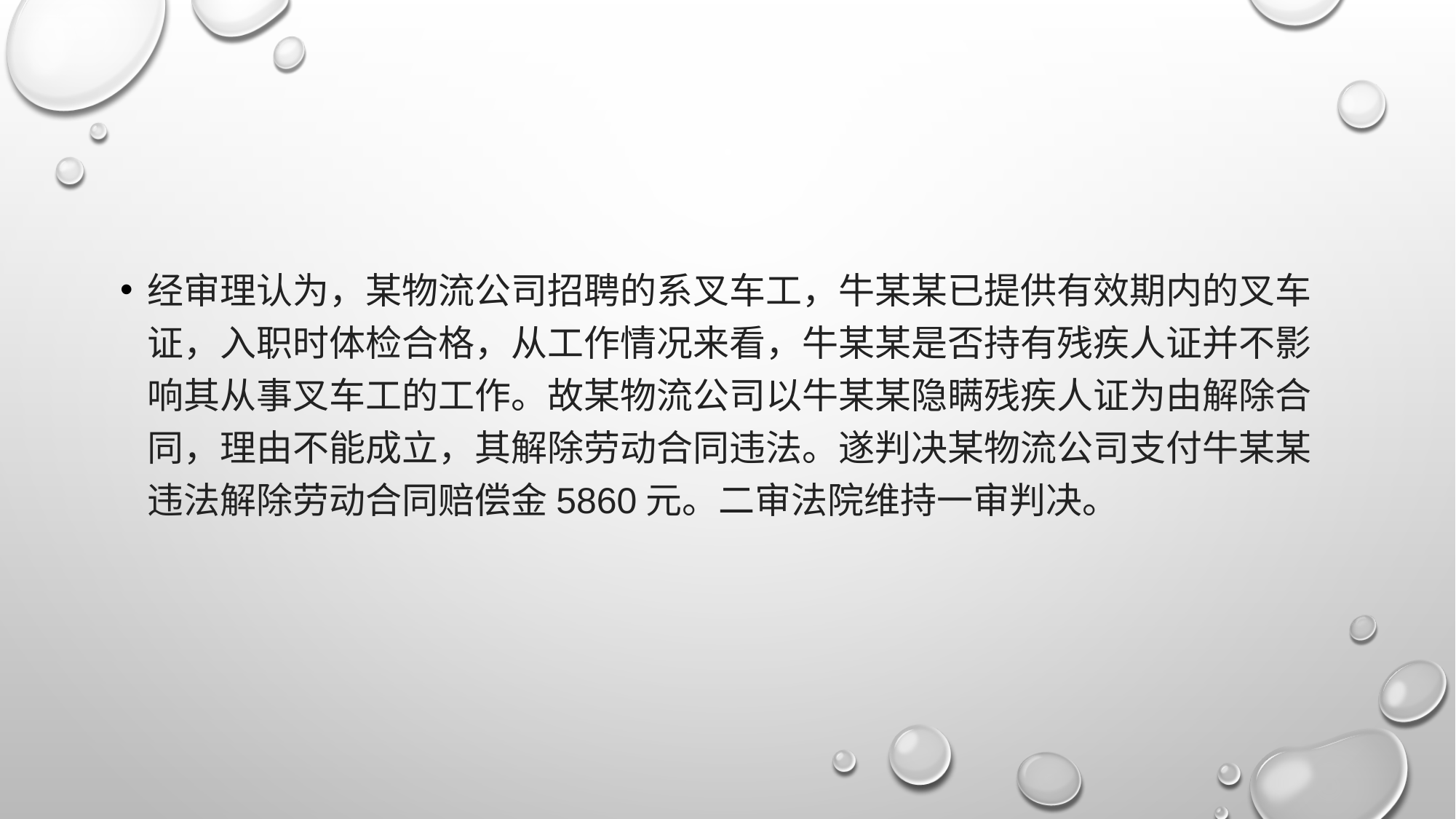

经审理认为，某物流公司招聘的系叉车工，牛某某已提供有效期内的叉车证，入职时体检合格，从工作情况来看，牛某某是否持有残疾人证并不影响其从事叉车工的工作。故某物流公司以牛某某隐瞒残疾人证为由解除合同，理由不能成立，其解除劳动合同违法。遂判决某物流公司支付牛某某违法解除劳动合同赔偿金5860元。二审法院维持一审判决。